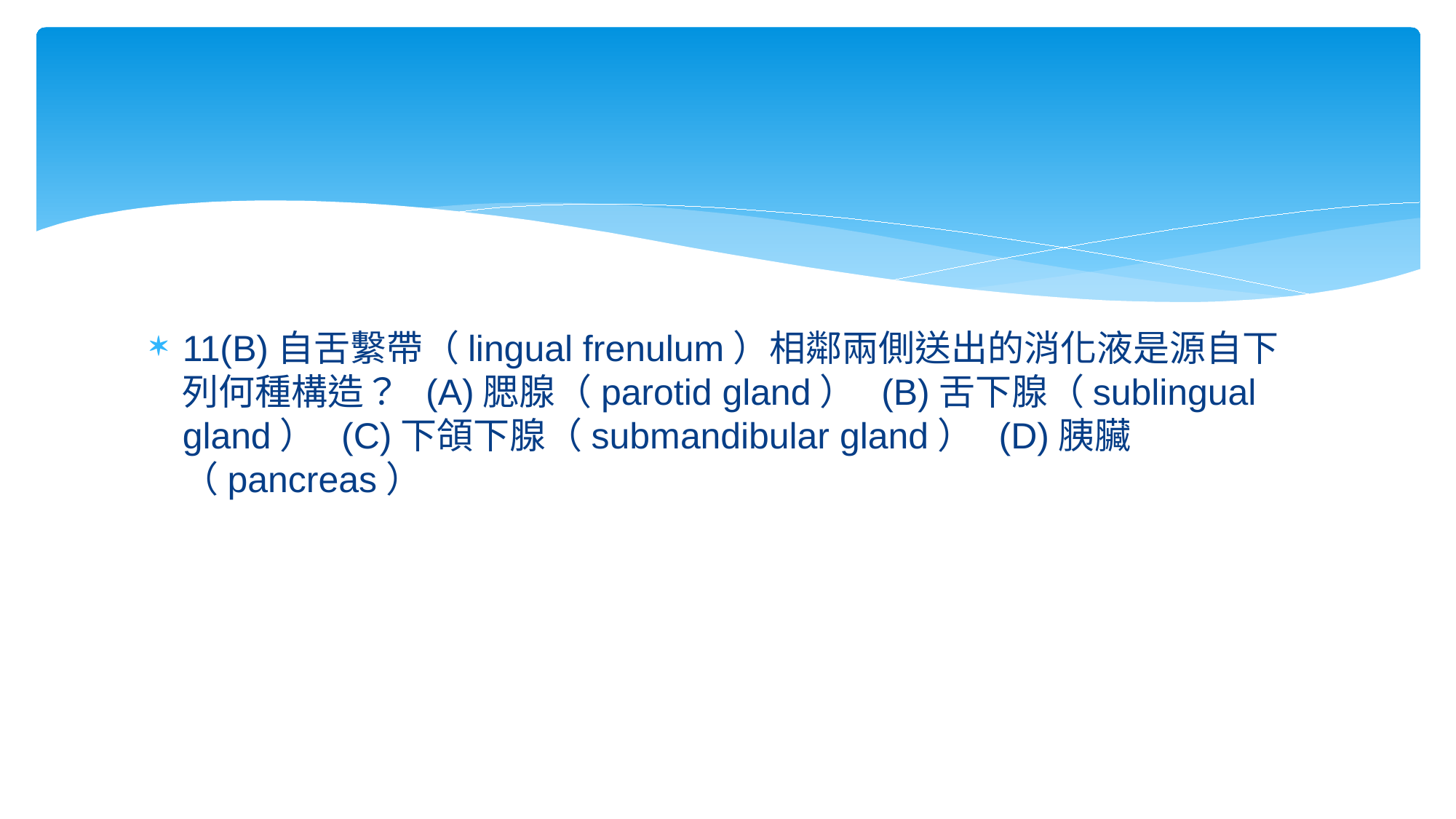

#
11(B)自舌繫帶（lingual frenulum）相鄰兩側送出的消化液是源自下列何種構造？  (A)腮腺（parotid gland）  (B)舌下腺（sublingual gland）  (C)下頜下腺（submandibular gland）  (D)胰臟（pancreas）